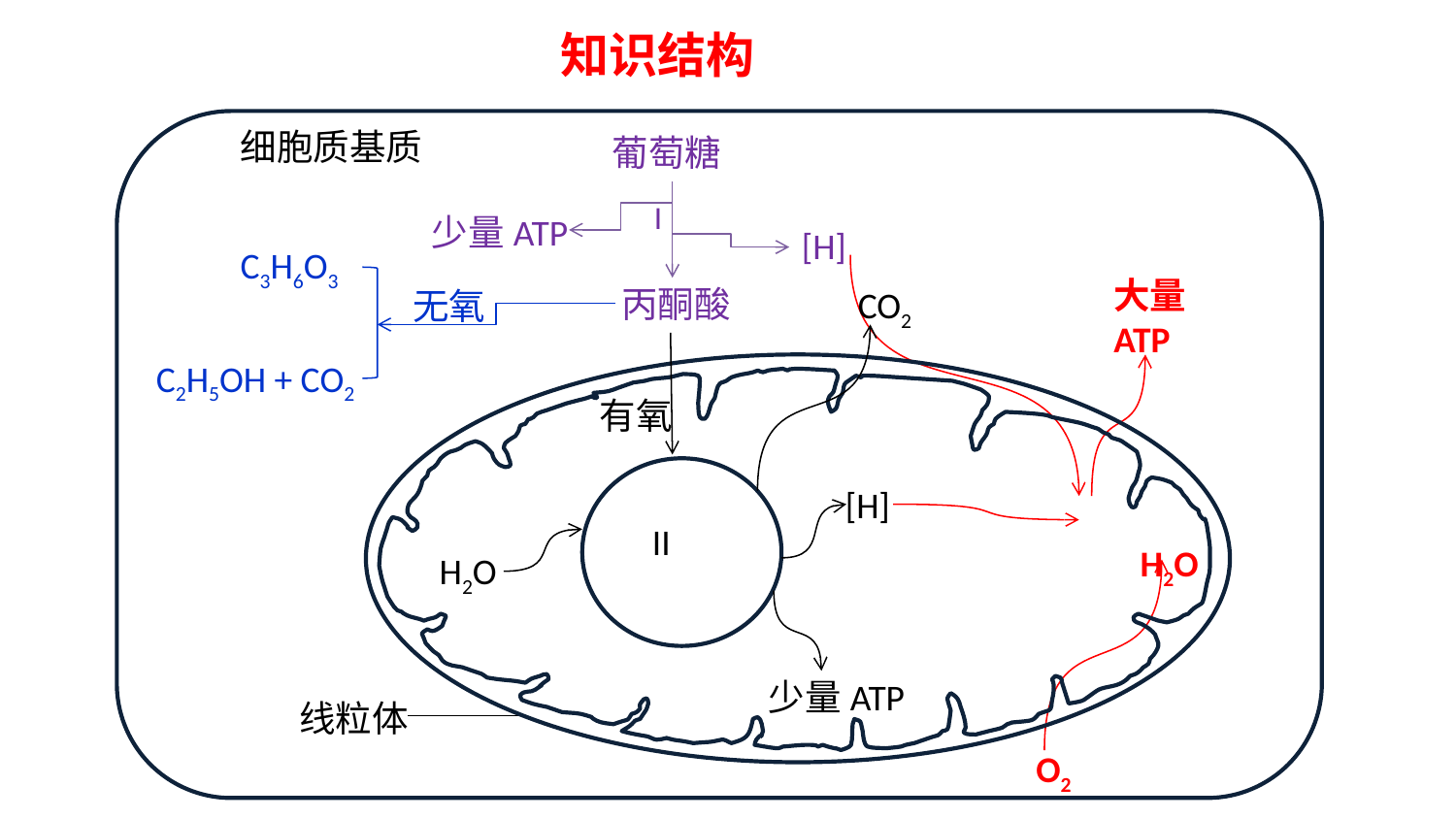

知识结构

细胞质基质
葡萄糖
I
少量ATP
[H]
丙酮酸
C3H6O3
大量ATP
H2O
O2

无氧
CO2

[H]
II
H2O
少量ATP

有氧
线粒体
C2H5OH + CO2